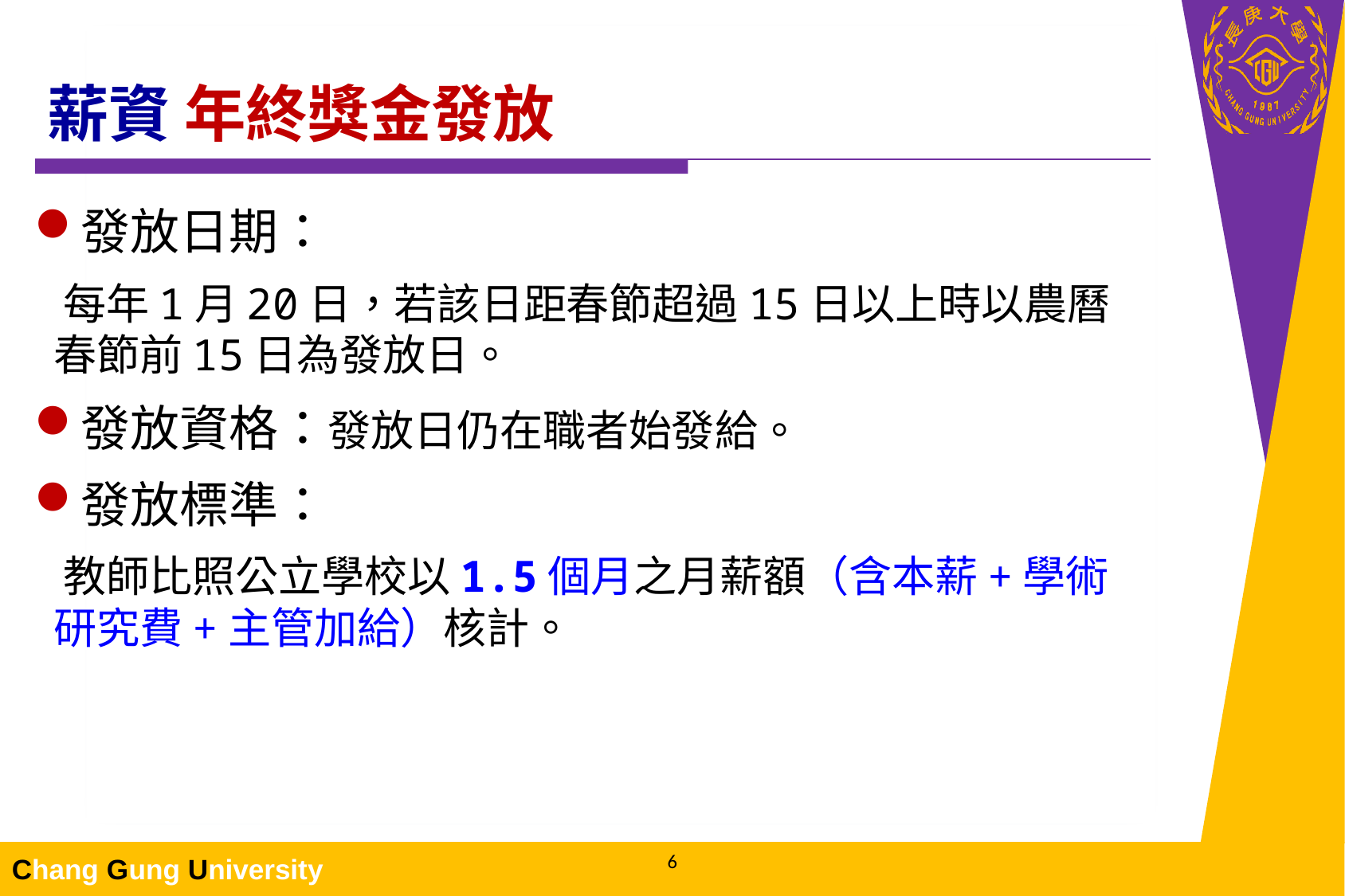

# 薪資 年終獎金發放
發放日期：
  每年1月20日，若該日距春節超過15日以上時以農曆
  春節前15日為發放日。
發放資格：發放日仍在職者始發給。
發放標準：
  教師比照公立學校以1.5個月之月薪額（含本薪+學術
  研究費+主管加給）核計。

6